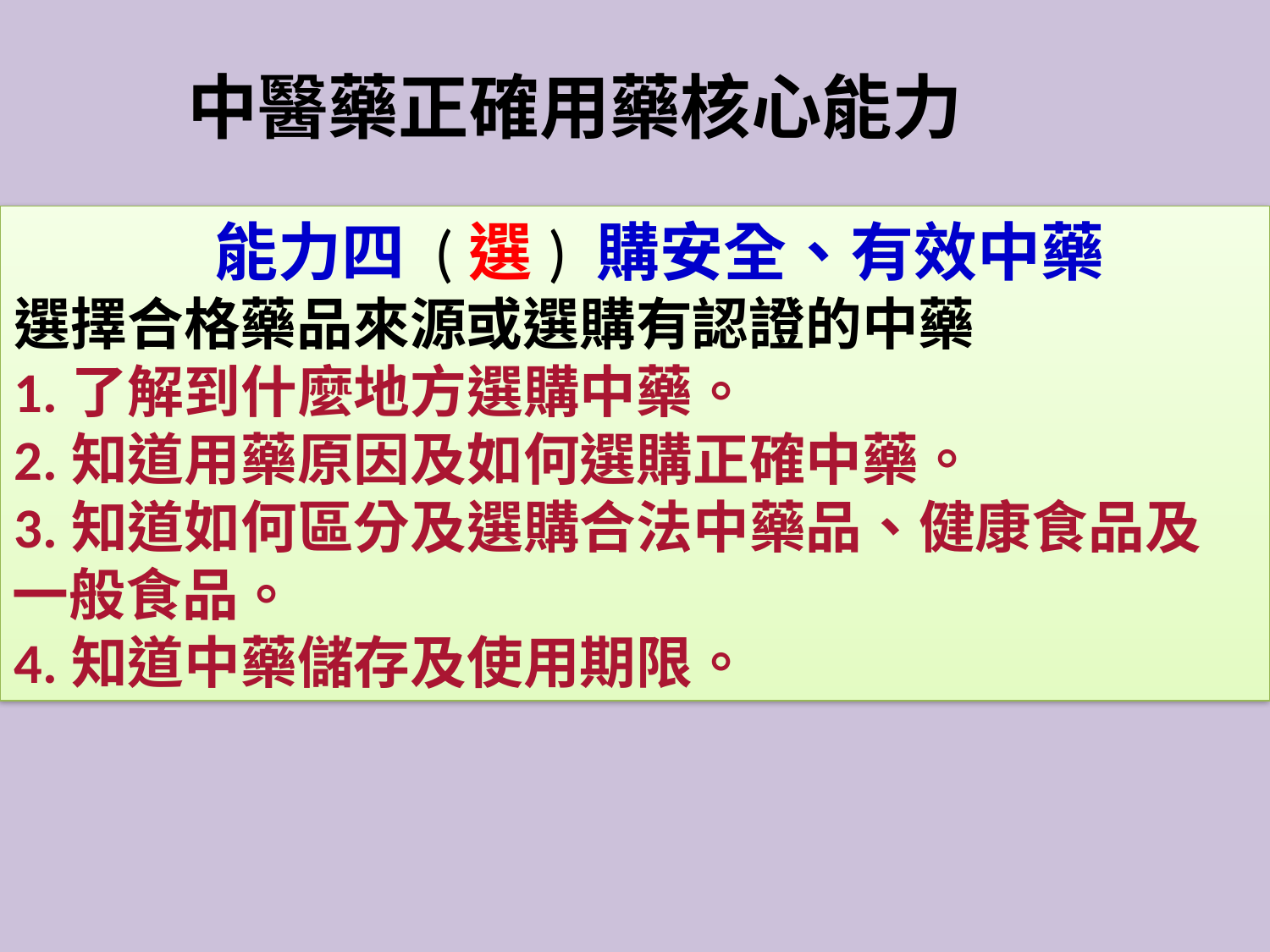

中醫藥正確用藥核心能力
             能力四 (選) 購安全、有效中藥
選擇合格藥品來源或選購有認證的中藥
1.了解到什麼地方選購中藥。
2.知道用藥原因及如何選購正確中藥。
3.知道如何區分及選購合法中藥品、健康食品及一般食品。
4.知道中藥儲存及使用期限。